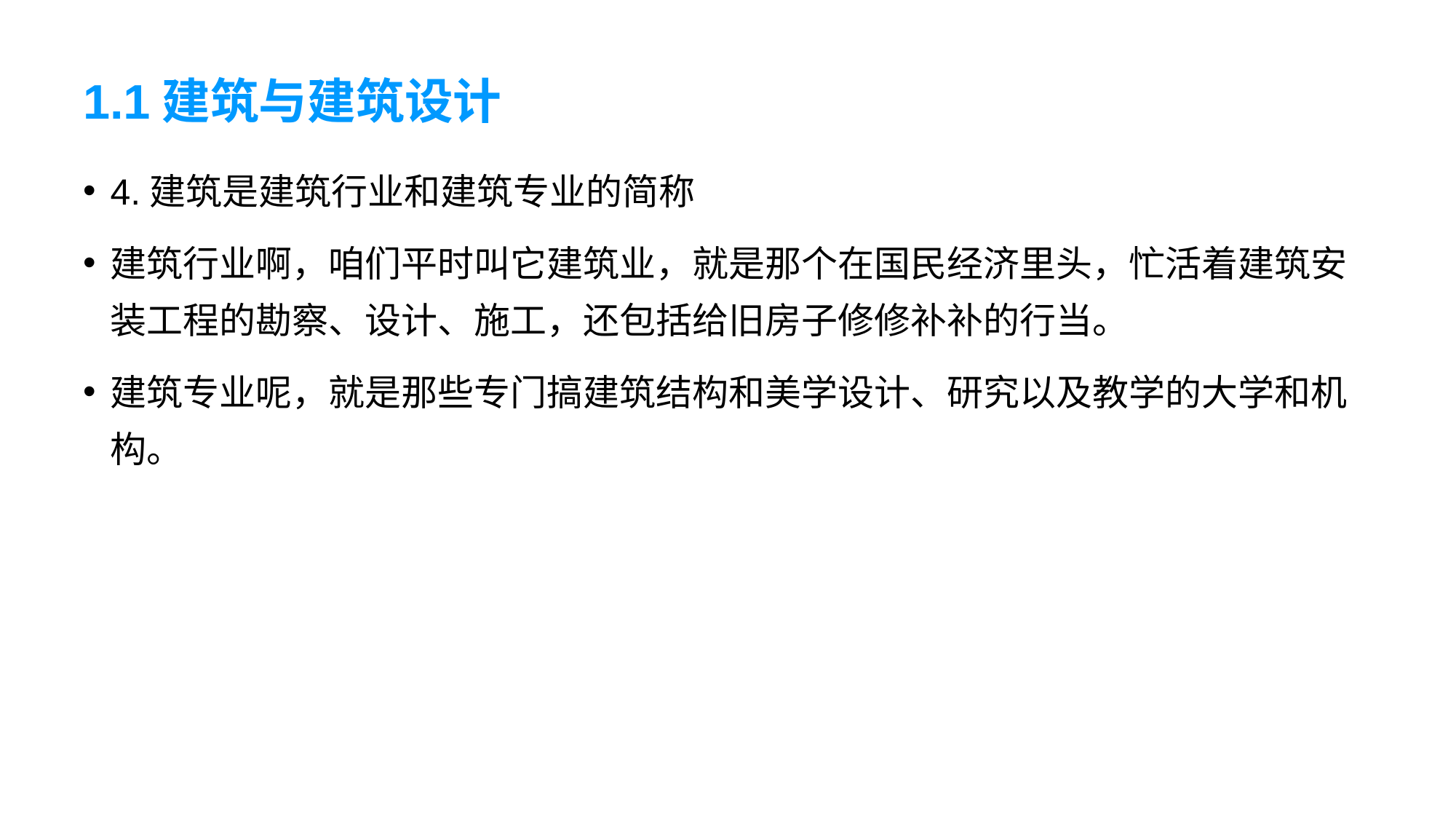

# 1.1建筑与建筑设计
4.建筑是建筑行业和建筑专业的简称
建筑行业啊，咱们平时叫它建筑业，就是那个在国民经济里头，忙活着建筑安装工程的勘察、设计、施工，还包括给旧房子修修补补的行当。
建筑专业呢，就是那些专门搞建筑结构和美学设计、研究以及教学的大学和机构。